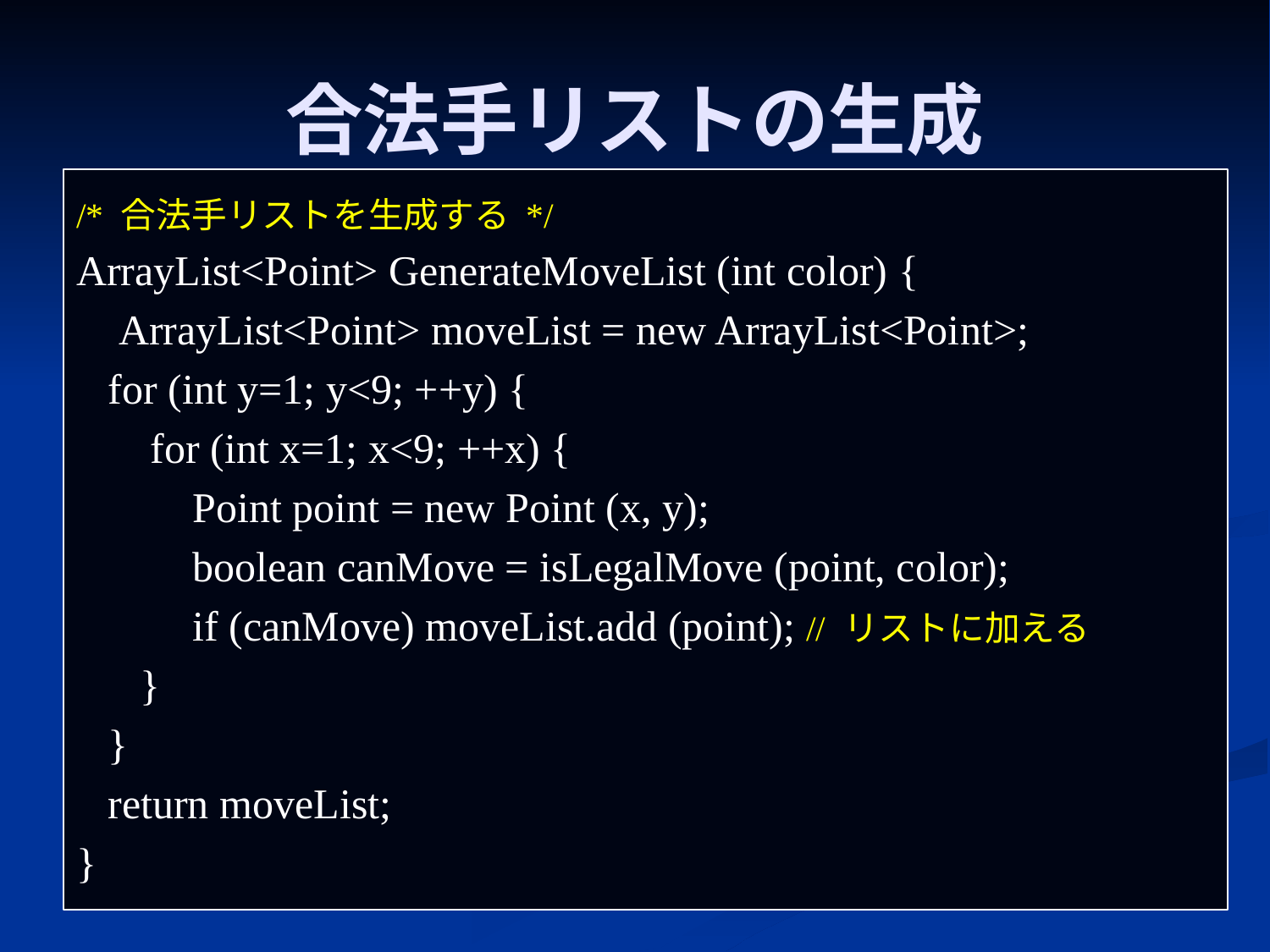

# 合法手リストの生成
/* 合法手リストを生成する */
ArrayList<Point> GenerateMoveList (int color) {
    ArrayList<Point> moveList = new ArrayList<Point>;
   for (int y=1; y<9; ++y) {
       for (int x=1; x<9; ++x) {
           Point point = new Point (x, y);
           boolean canMove = isLegalMove (point, color);
           if (canMove) moveList.add (point); // リストに加える
      }
   }
   return moveList;
}